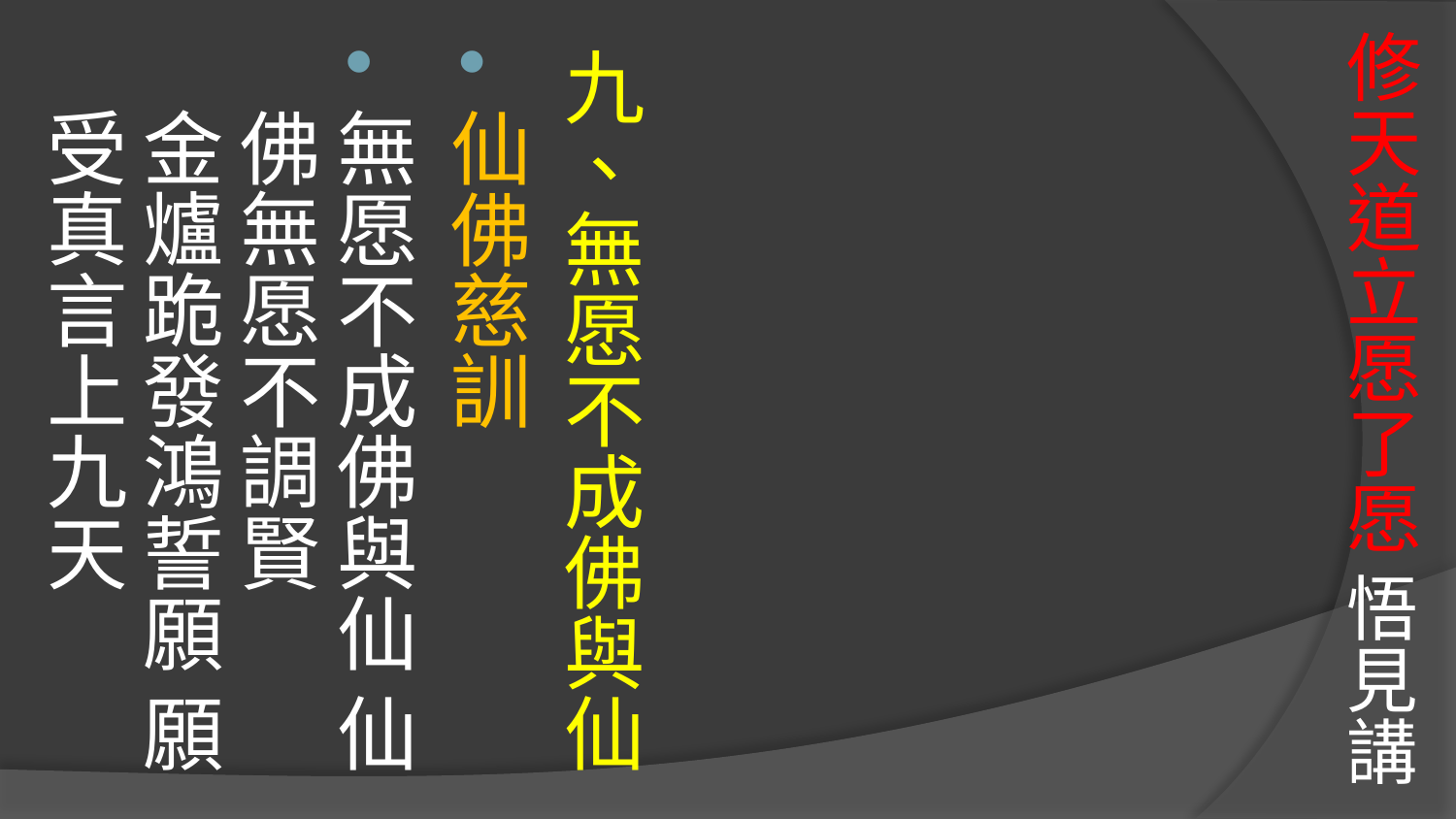

# 修天道立愿了愿 悟見講
九、無愿不成佛與仙
仙佛慈訓
無愿不成佛與仙 仙佛無愿不調賢 
金爐跪發鴻誓願 願受真言上九天